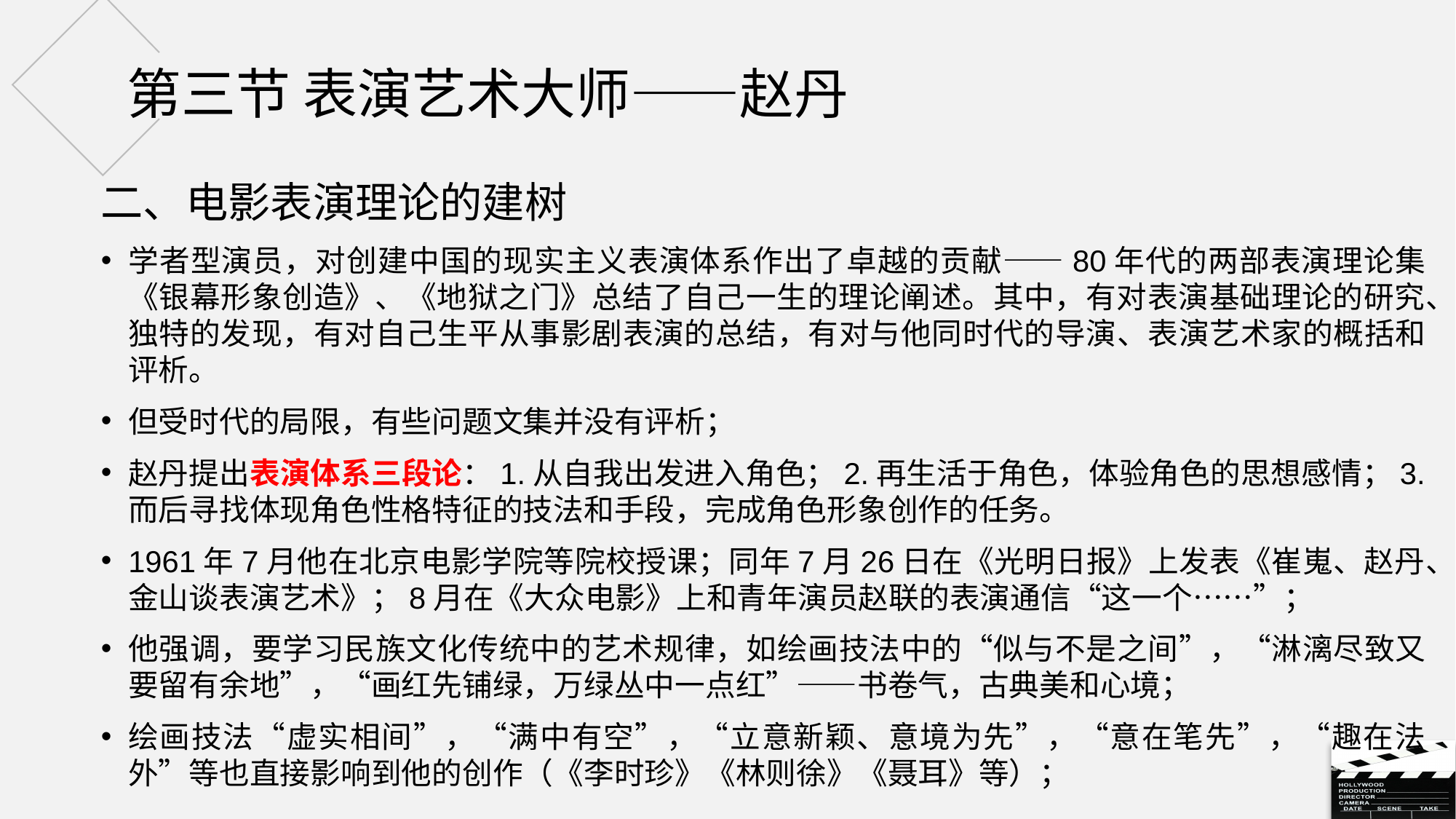

# 第三节 表演艺术大师——赵丹
二、电影表演理论的建树
学者型演员，对创建中国的现实主义表演体系作出了卓越的贡献——80年代的两部表演理论集《银幕形象创造》、《地狱之门》总结了自己一生的理论阐述。其中，有对表演基础理论的研究、独特的发现，有对自己生平从事影剧表演的总结，有对与他同时代的导演、表演艺术家的概括和评析。
但受时代的局限，有些问题文集并没有评析；
赵丹提出表演体系三段论：1.从自我出发进入角色；2.再生活于角色，体验角色的思想感情；3.而后寻找体现角色性格特征的技法和手段，完成角色形象创作的任务。
1961年7月他在北京电影学院等院校授课；同年7月26日在《光明日报》上发表《崔嵬、赵丹、金山谈表演艺术》；8月在《大众电影》上和青年演员赵联的表演通信“这一个……”；
他强调，要学习民族文化传统中的艺术规律，如绘画技法中的“似与不是之间”，“淋漓尽致又要留有余地”，“画红先铺绿，万绿丛中一点红”——书卷气，古典美和心境；
绘画技法“虚实相间”，“满中有空”，“立意新颖、意境为先”，“意在笔先”，“趣在法外”等也直接影响到他的创作（《李时珍》《林则徐》《聂耳》等）；